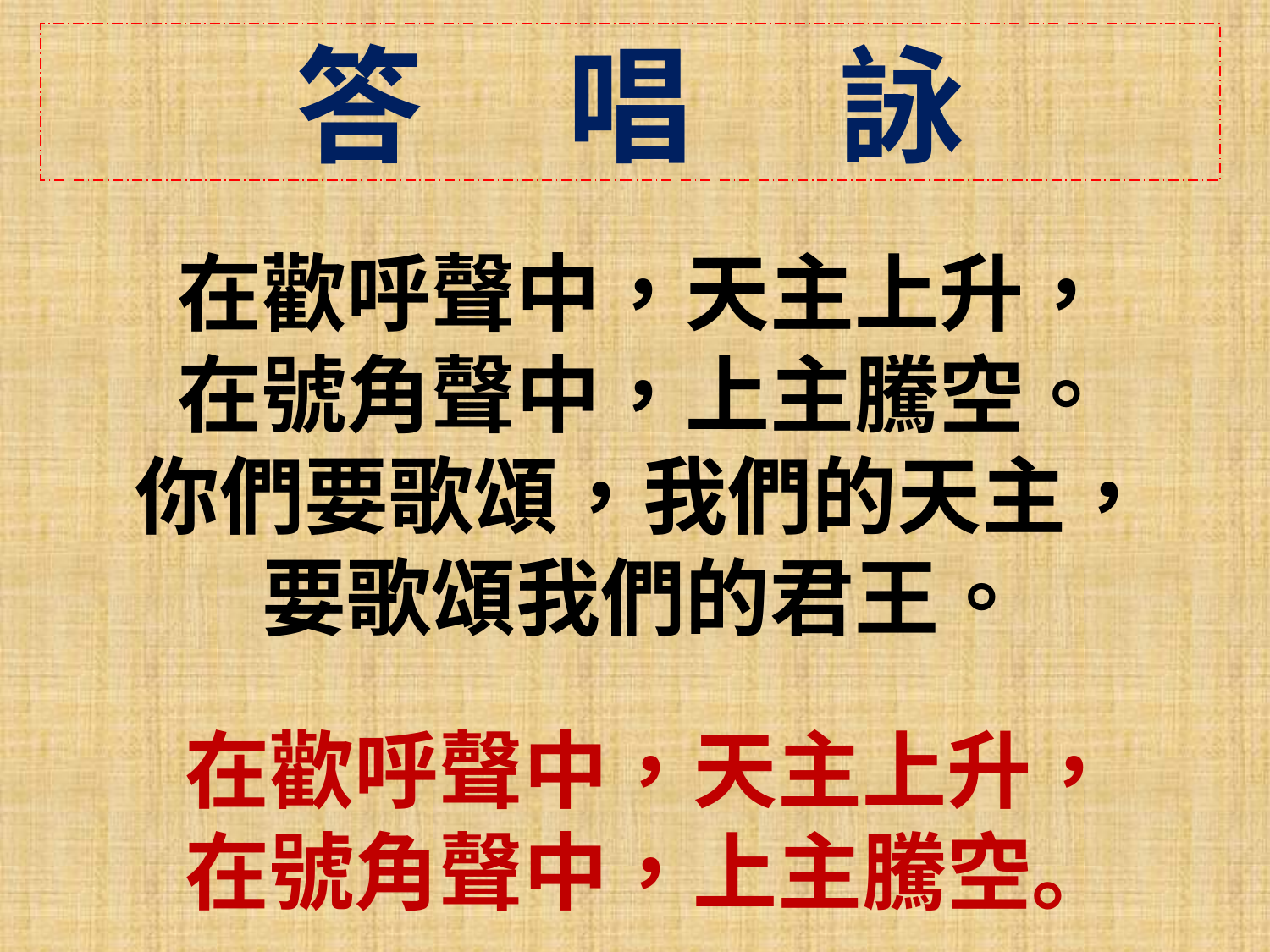

答     唱     詠
在歡呼聲中，天主上升，
在號角聲中，上主騰空。
你們要歌頌，我們的天主，
要歌頌我們的君王。
在歡呼聲中，天主上升，
在號角聲中，上主騰空。